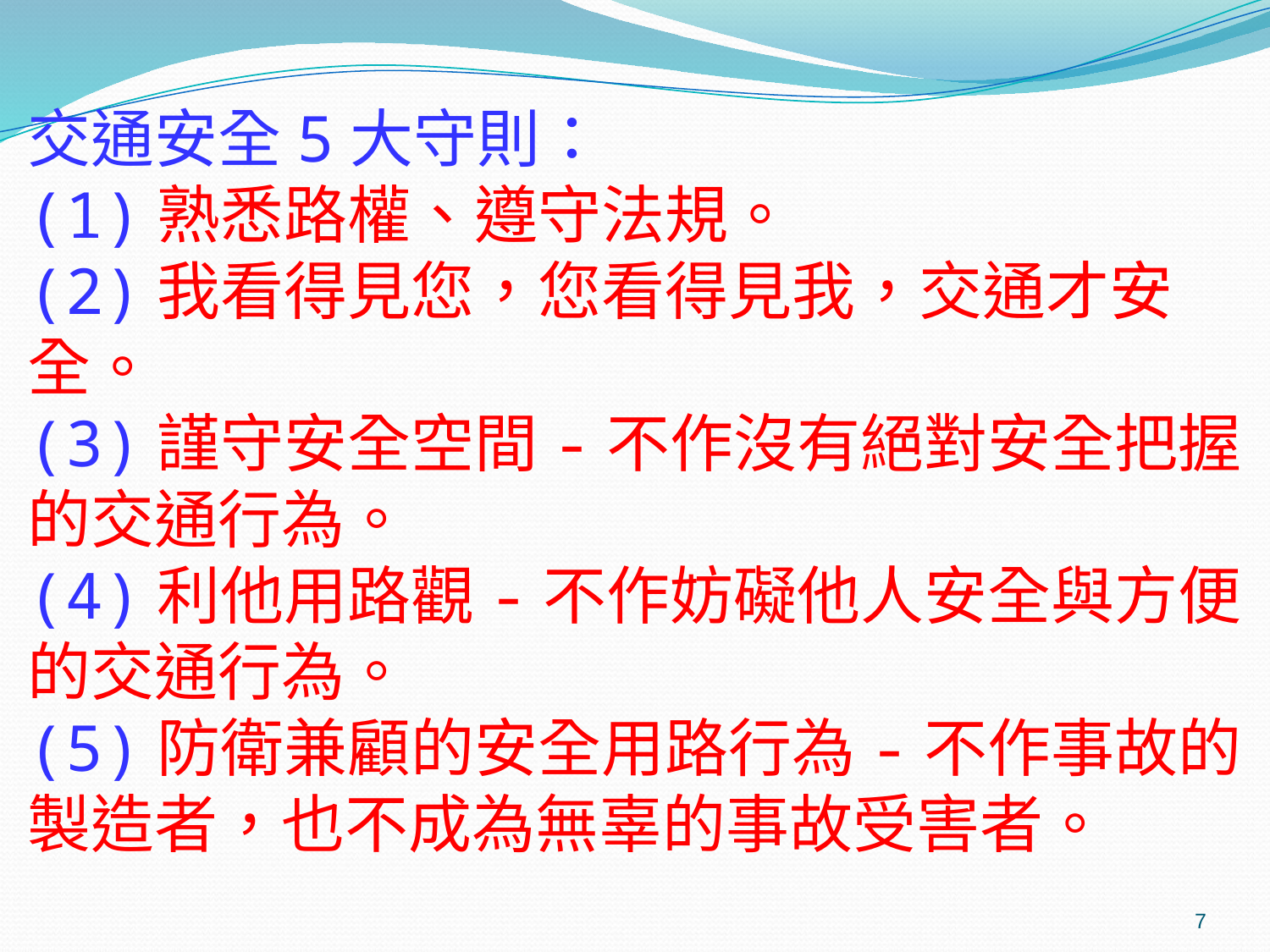

交通安全5大守則：
(1)熟悉路權、遵守法規。
(2)我看得見您，您看得見我，交通才安全。
(3)謹守安全空間-不作沒有絕對安全把握的交通行為。
(4)利他用路觀-不作妨礙他人安全與方便的交通行為。
(5)防衛兼顧的安全用路行為-不作事故的製造者，也不成為無辜的事故受害者。
7